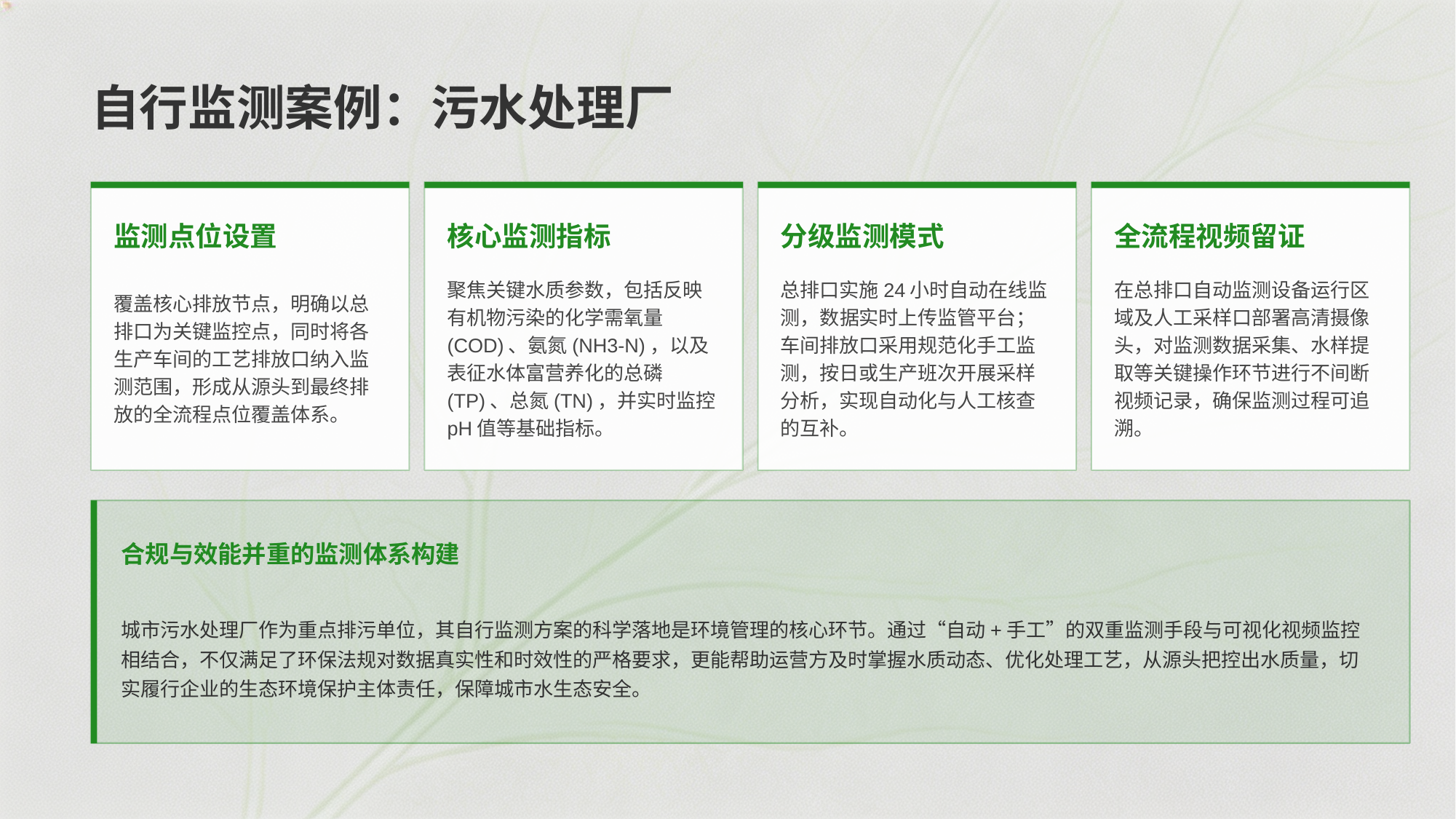

自行监测案例：污水处理厂

监测点位设置
核心监测指标
分级监测模式
全流程视频留证
覆盖核心排放节点，明确以总排口为关键监控点，同时将各生产车间的工艺排放口纳入监测范围，形成从源头到最终排放的全流程点位覆盖体系。
聚焦关键水质参数，包括反映有机物污染的化学需氧量(COD)、氨氮(NH3-N)，以及表征水体富营养化的总磷(TP)、总氮(TN)，并实时监控pH值等基础指标。
总排口实施24小时自动在线监测，数据实时上传监管平台；车间排放口采用规范化手工监测，按日或生产班次开展采样分析，实现自动化与人工核查的互补。
在总排口自动监测设备运行区域及人工采样口部署高清摄像头，对监测数据采集、水样提取等关键操作环节进行不间断视频记录，确保监测过程可追溯。

合规与效能并重的监测体系构建
城市污水处理厂作为重点排污单位，其自行监测方案的科学落地是环境管理的核心环节。通过“自动+手工”的双重监测手段与可视化视频监控相结合，不仅满足了环保法规对数据真实性和时效性的严格要求，更能帮助运营方及时掌握水质动态、优化处理工艺，从源头把控出水质量，切实履行企业的生态环境保护主体责任，保障城市水生态安全。